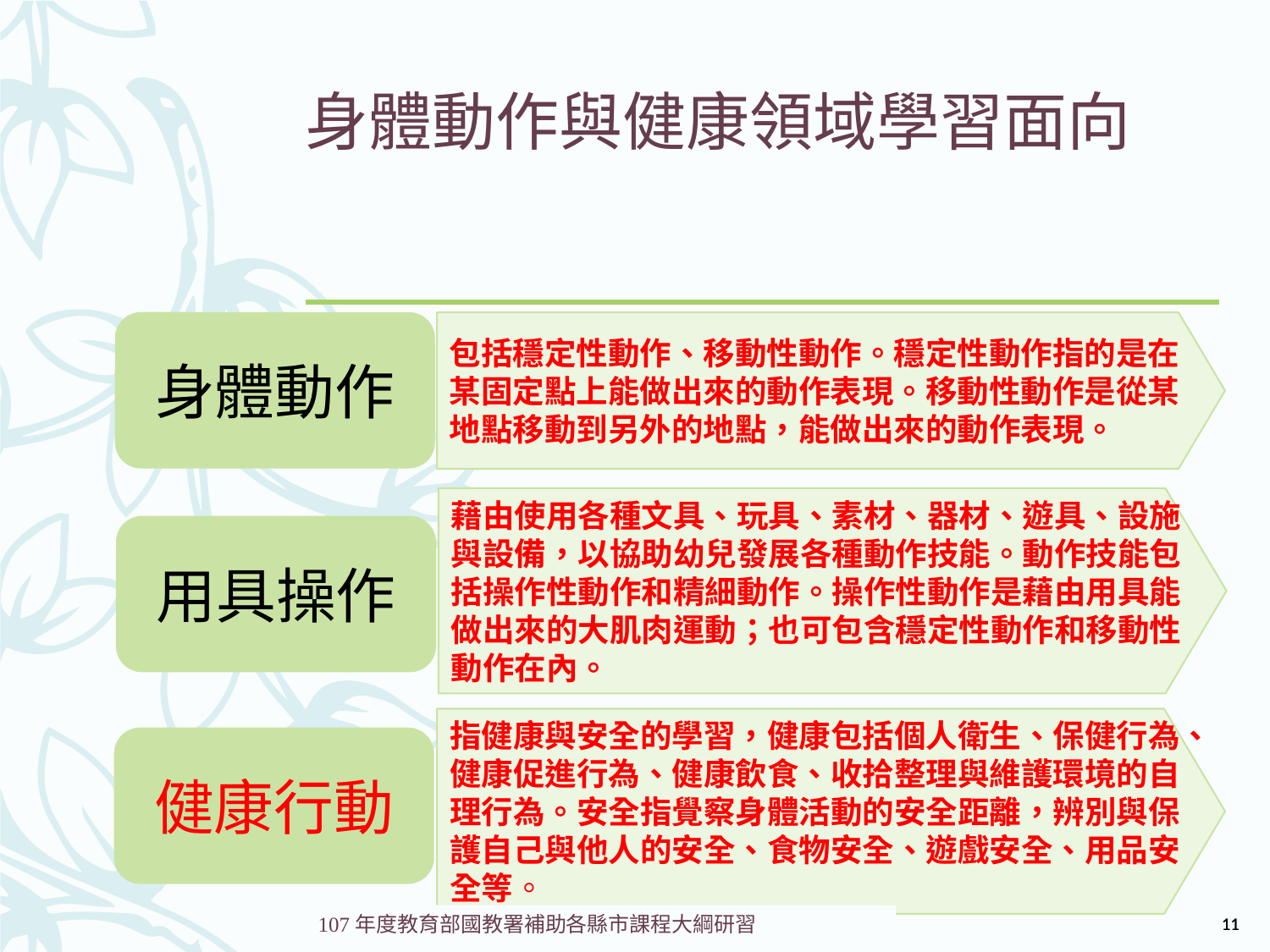

# 身體動作與健康領域學習面向
身體動作
包括穩定性動作、移動性動作。穩定性動作指的是在某固定點上能做出來的動作表現。移動性動作是從某地點移動到另外的地點，能做出來的動作表現。
藉由使用各種文具、玩具、素材、器材、遊具、設施與設備，以協助幼兒發展各種動作技能。動作技能包括操作性動作和精細動作。操作性動作是藉由用具能做出來的大肌肉運動；也可包含穩定性動作和移動性動作在內。
用具操作
指健康與安全的學習，健康包括個人衛生、保健行為、健康促進行為、健康飲食、收拾整理與維護環境的自理行為。安全指覺察身體活動的安全距離，辨別與保護自己與他人的安全、食物安全、遊戲安全、用品安全等。
健康行動
11
11
107年度教育部國教署補助各縣市課程大綱研習